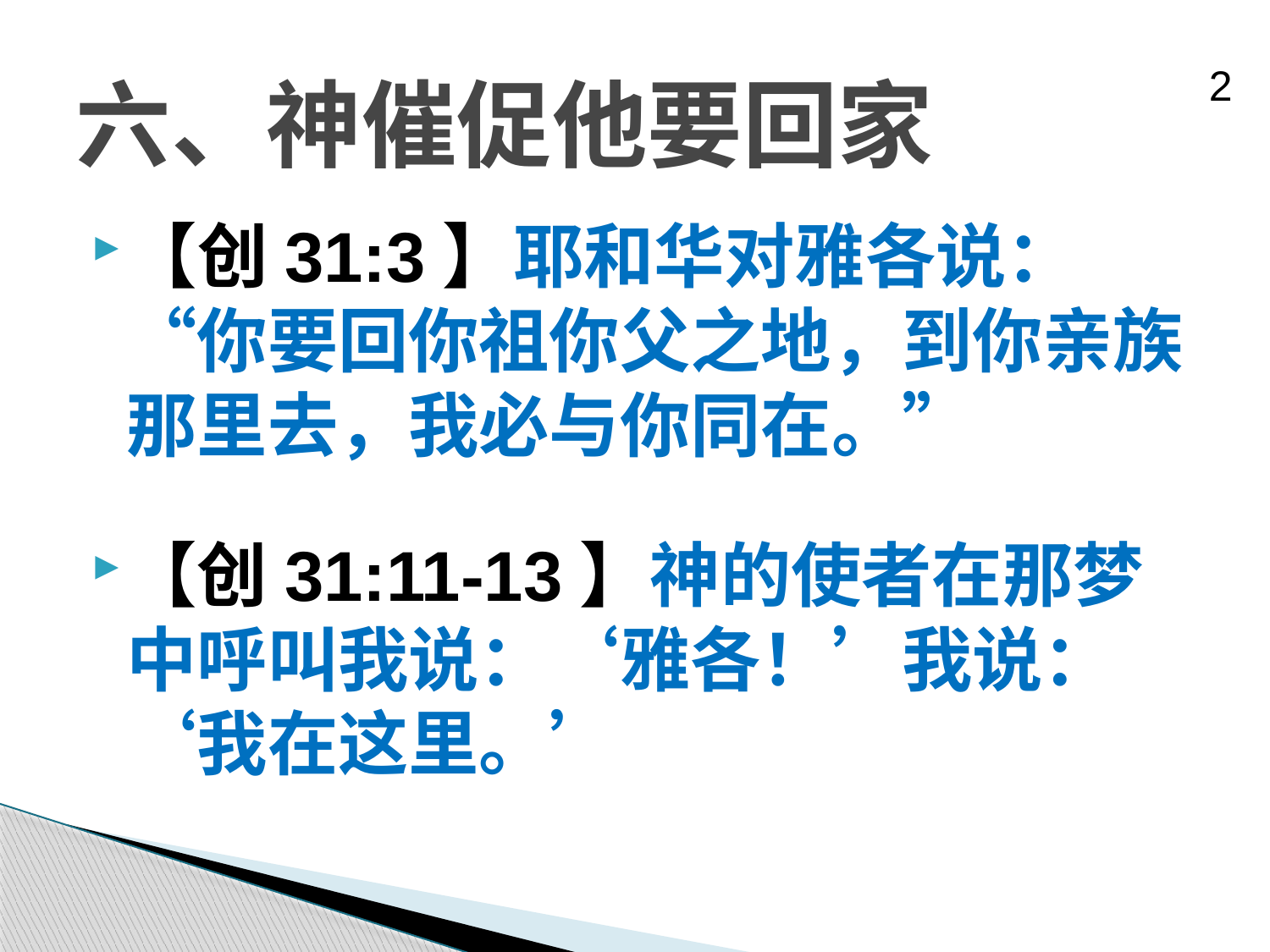

2
# 六、神催促他要回家
【创31:3】耶和华对雅各说：“你要回你祖你父之地，到你亲族那里去，我必与你同在。”

【创31:11-13】神的使者在那梦中呼叫我说：‘雅各！’我说：‘我在这里。’